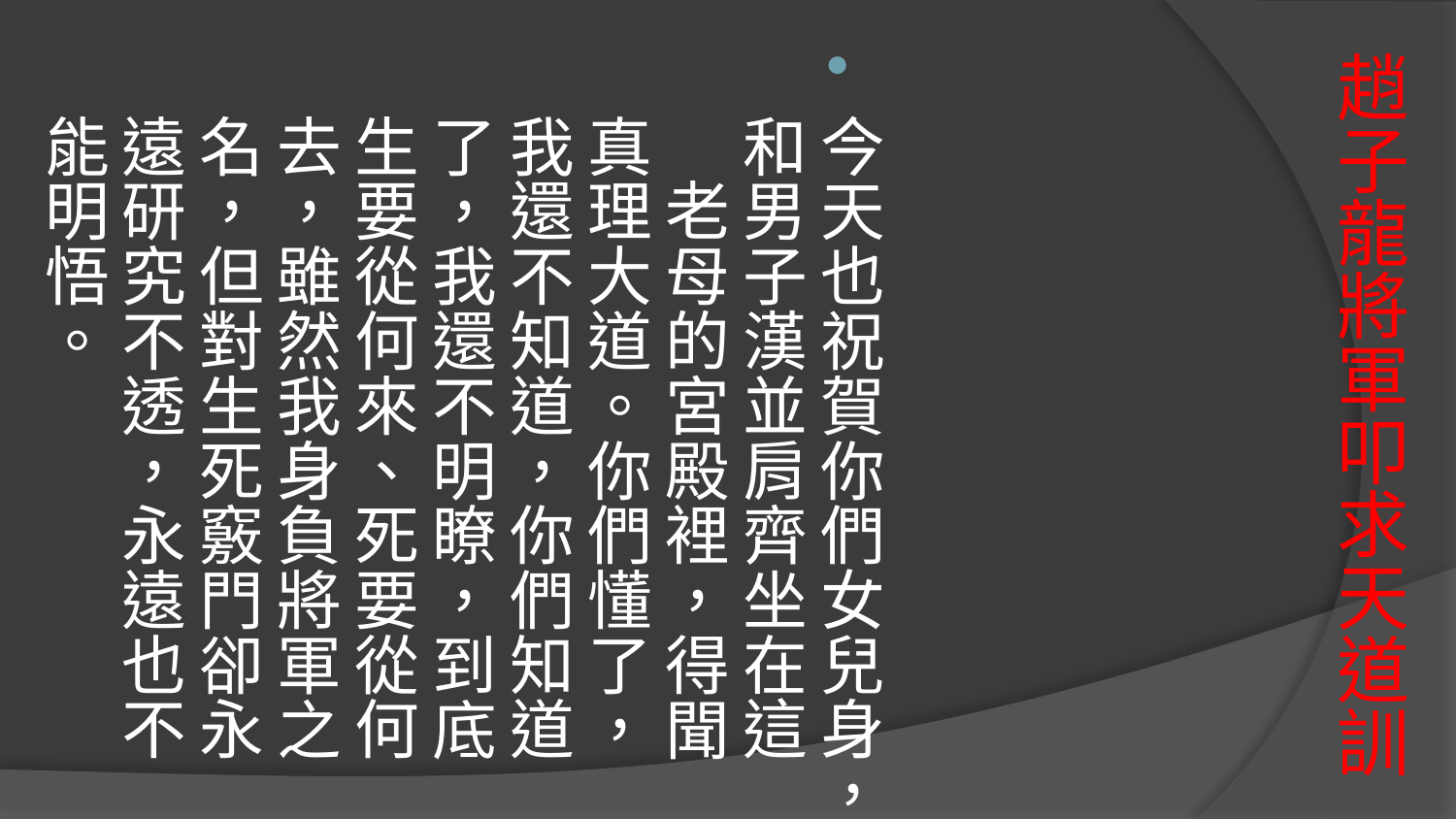

今天也祝賀你們女兒身，和男子漢並肩齊坐在這　老母的宮殿裡，得聞真理大道。你們懂了，我還不知道，你們知道了，我還不明瞭，到底生要從何來、死要從何去，雖然我身負將軍之名，但對生死竅門卻永遠研究不透，永遠也不能明悟。
# 趙子龍將軍叩求天道訓